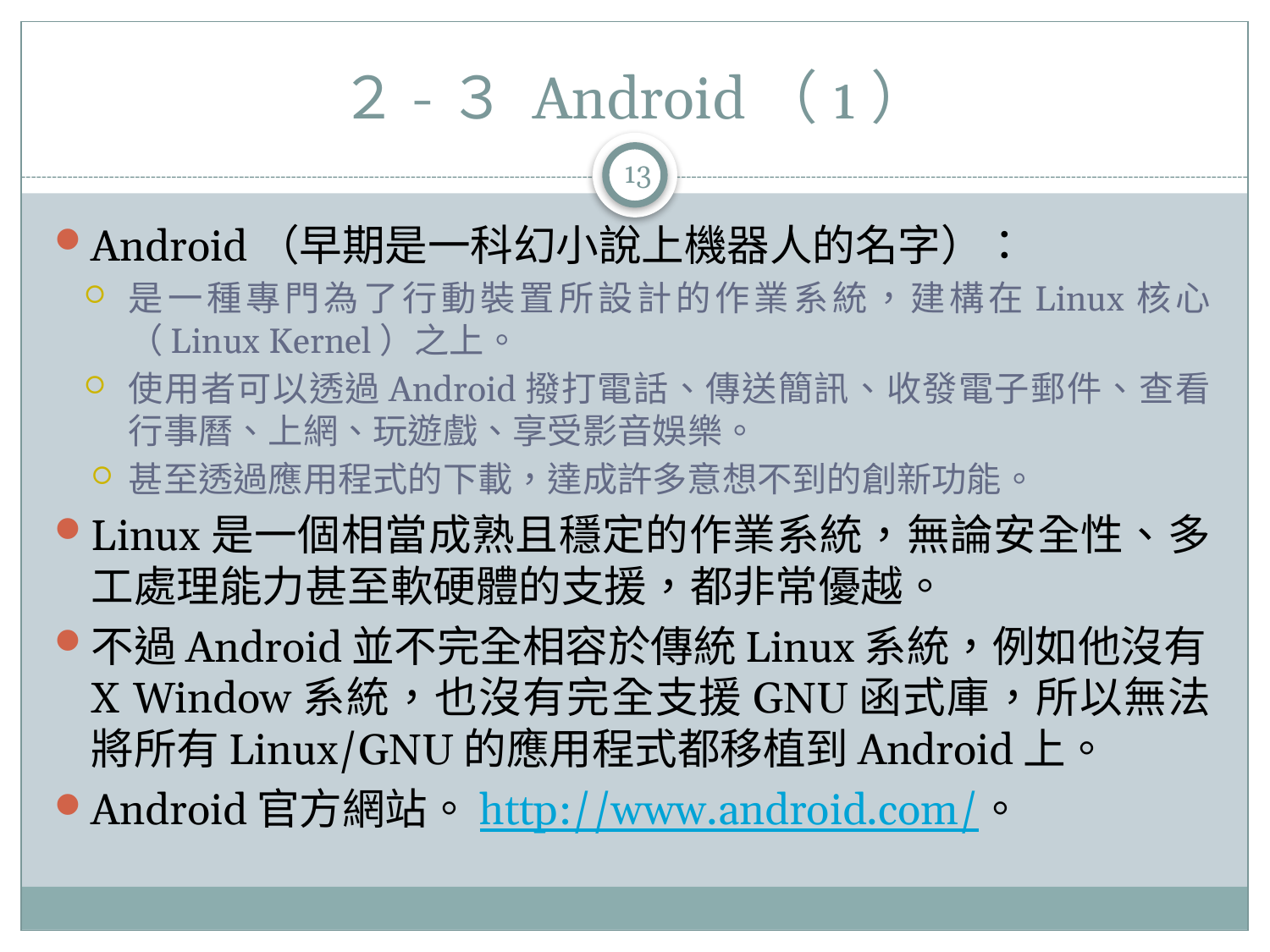

# ２-３ Android（1）
13
Android（早期是一科幻小說上機器人的名字）：
是一種專門為了行動裝置所設計的作業系統，建構在Linux核心（Linux Kernel）之上。
使用者可以透過Android撥打電話、傳送簡訊、收發電子郵件、查看行事曆、上網、玩遊戲、享受影音娛樂。
甚至透過應用程式的下載，達成許多意想不到的創新功能。
Linux是一個相當成熟且穩定的作業系統，無論安全性、多工處理能力甚至軟硬體的支援，都非常優越。
不過Android並不完全相容於傳統Linux系統，例如他沒有X Window系統，也沒有完全支援GNU函式庫，所以無法將所有Linux/GNU的應用程式都移植到Android上。
Android官方網站。http://www.android.com/。